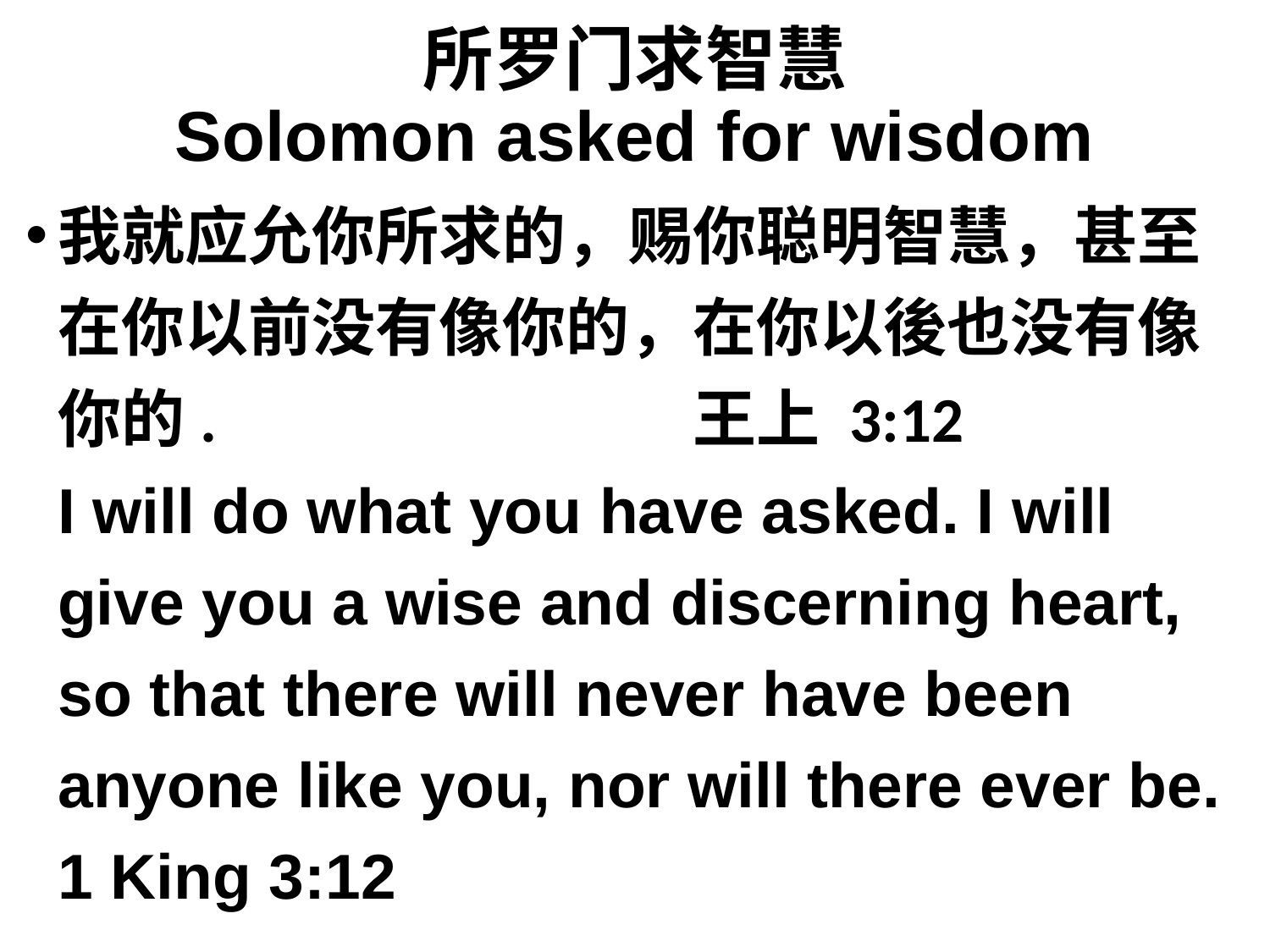

# 所罗门求智慧 Solomon asked for wisdom
我就应允你所求的，赐你聪明智慧，甚至在你以前没有像你的，在你以後也没有像你的.				王上 3:12
I will do what you have asked. I will give you a wise and discerning heart, so that there will never have been anyone like you, nor will there ever be.
1 King 3:12